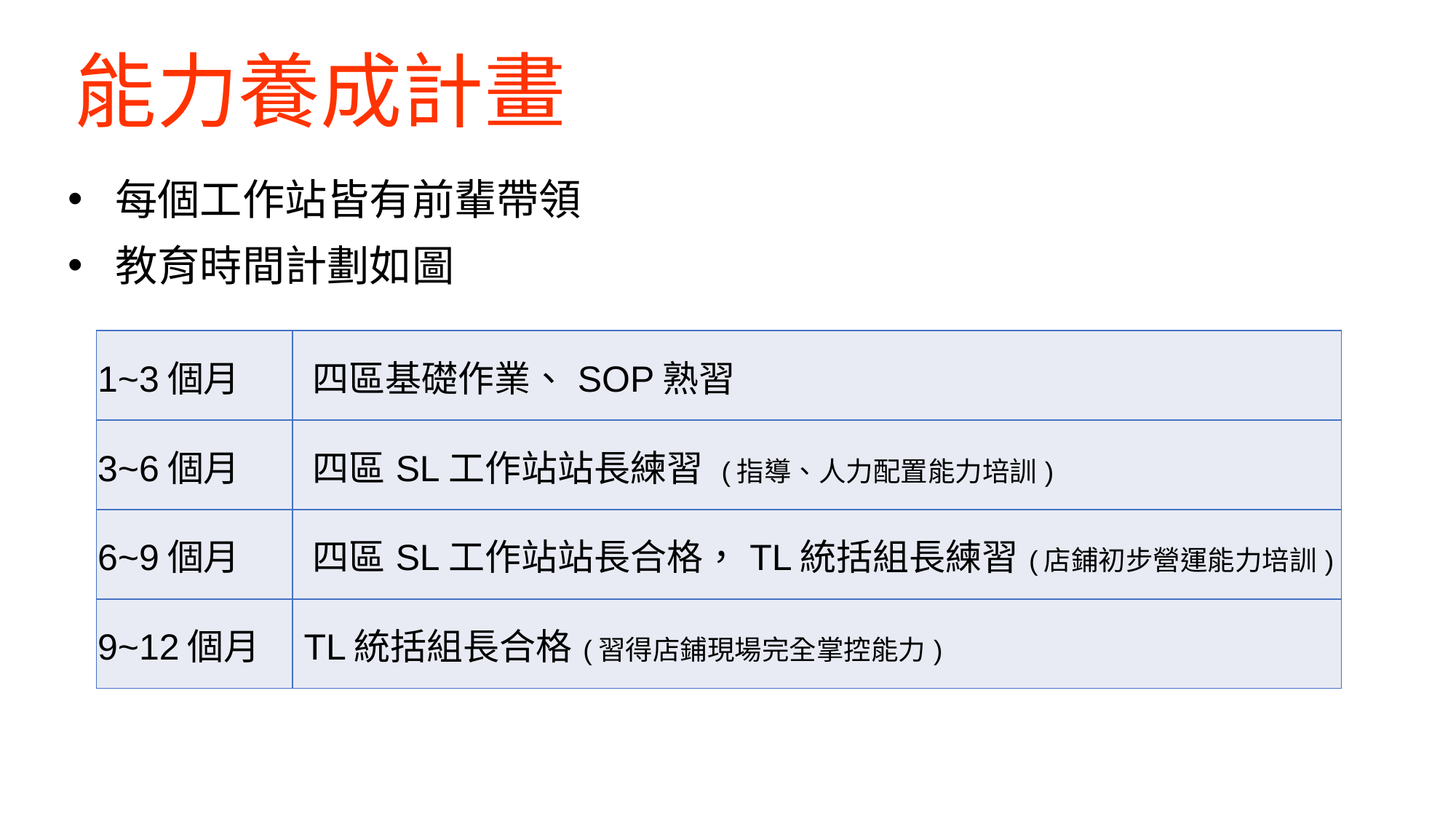

# 能力養成計畫
 每個工作站皆有前輩帶領
 教育時間計劃如圖
| 1~3個月 | 四區基礎作業、SOP熟習 |
| --- | --- |
| 3~6個月 | 四區SL工作站站長練習 (指導、人力配置能力培訓) |
| 6~9個月 | 四區SL工作站站長合格，TL統括組長練習(店鋪初步營運能力培訓) |
| 9~12個月 | TL統括組長合格(習得店鋪現場完全掌控能力) |